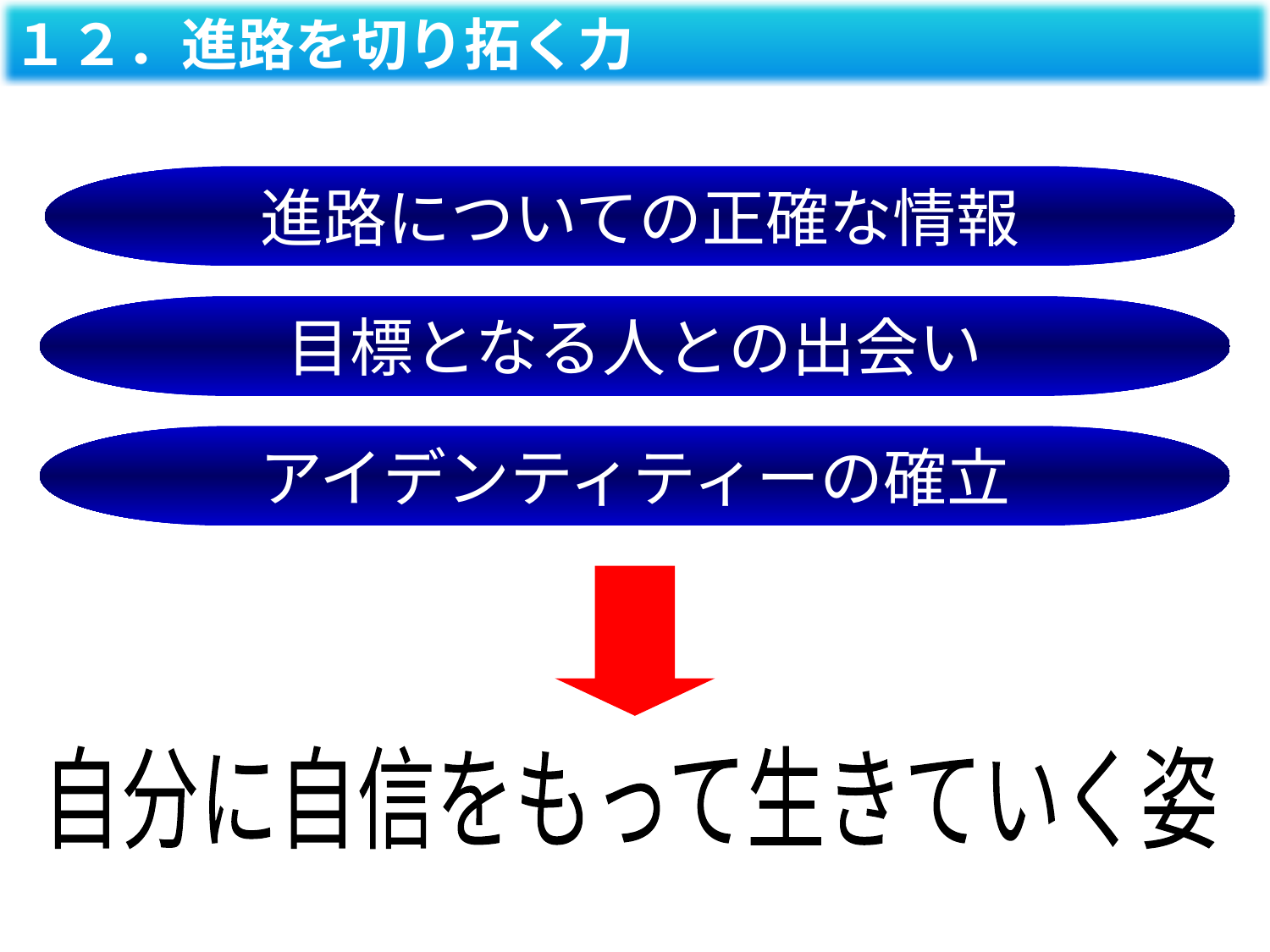

１２．進路を切り拓く力
進路についての正確な情報
目標となる人との出会い
アイデンティティーの確立

自分に自信をもって生きていく姿